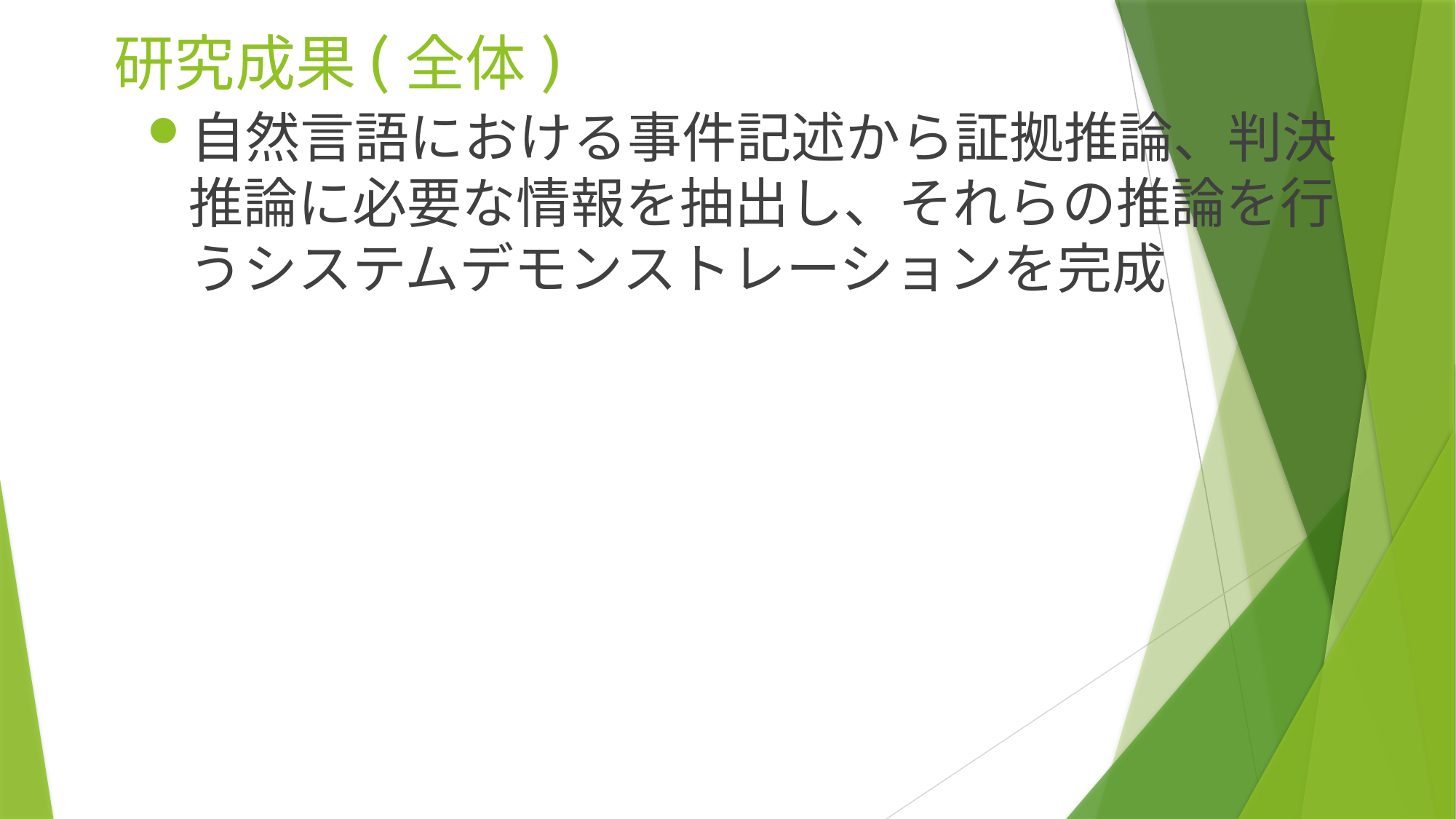

# 研究成果(全体)
自然言語における事件記述から証拠推論、判決推論に必要な情報を抽出し、それらの推論を行うシステムデモンストレーションを完成